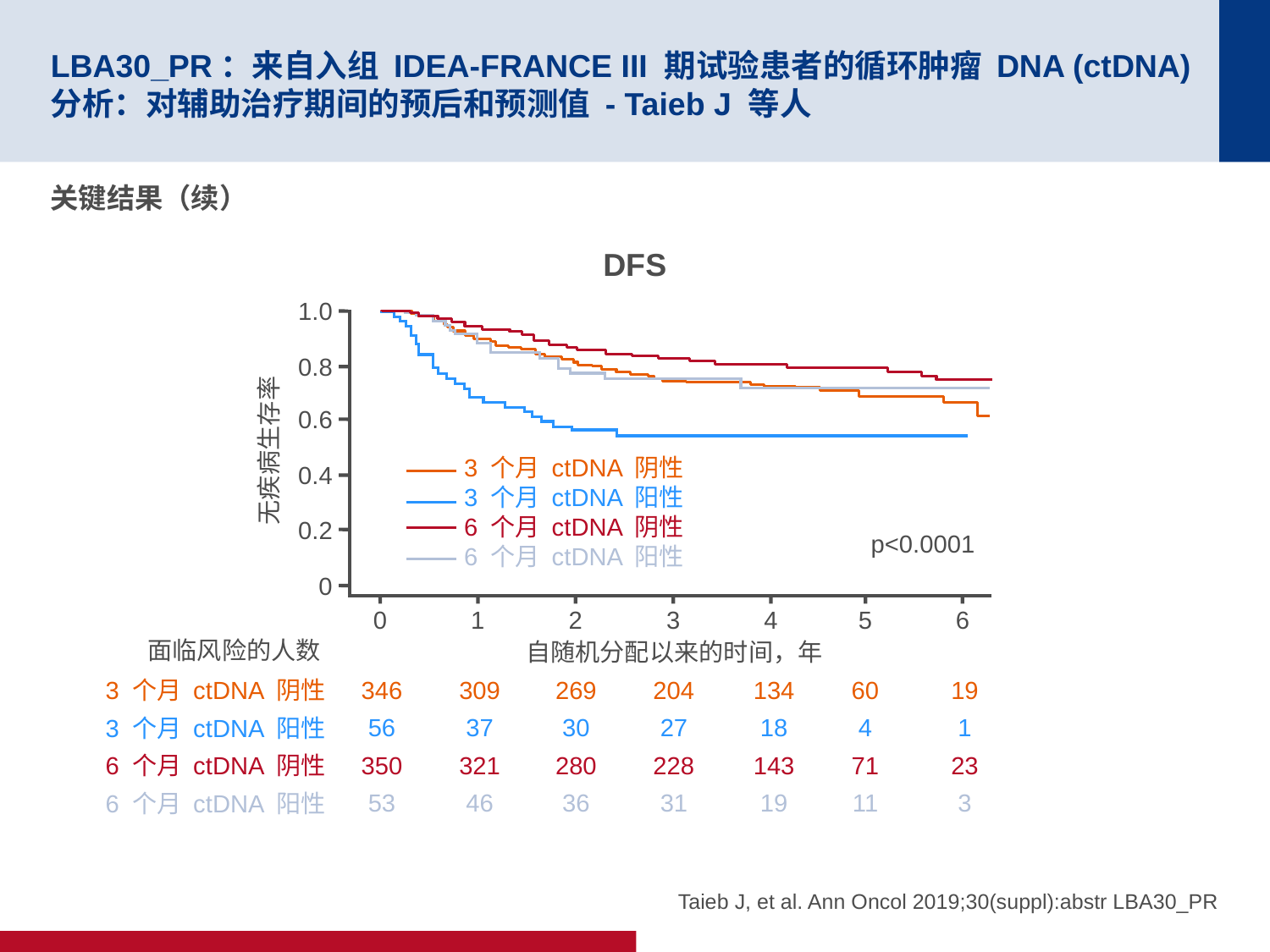

# LBA30_PR：来自入组 IDEA-FRANCE III 期试验患者的循环肿瘤 DNA (ctDNA) 分析：对辅助治疗期间的预后和预测值 - Taieb J 等人
关键结果（续）
DFS
1.0

0.8

0.6

0.4

0.2

0

0
1
2
3
4
5
6
自随机分配以来的时间，年

无疾病生存率
3 个月 ctDNA 阴性
3 个月 ctDNA 阳性
6 个月 ctDNA 阴性
6 个月 ctDNA 阳性
p<0.0001
面临风险的人数
346
309
269
204
134
60
19
3 个月 ctDNA 阴性
37
30
27
18
4
1
56
3 个月 ctDNA 阳性
350
321
280
228
143
71
23
6 个月 ctDNA 阴性
53
46
36
31
19
11
3
6 个月 ctDNA 阳性
Taieb J, et al. Ann Oncol 2019;30(suppl):abstr LBA30_PR